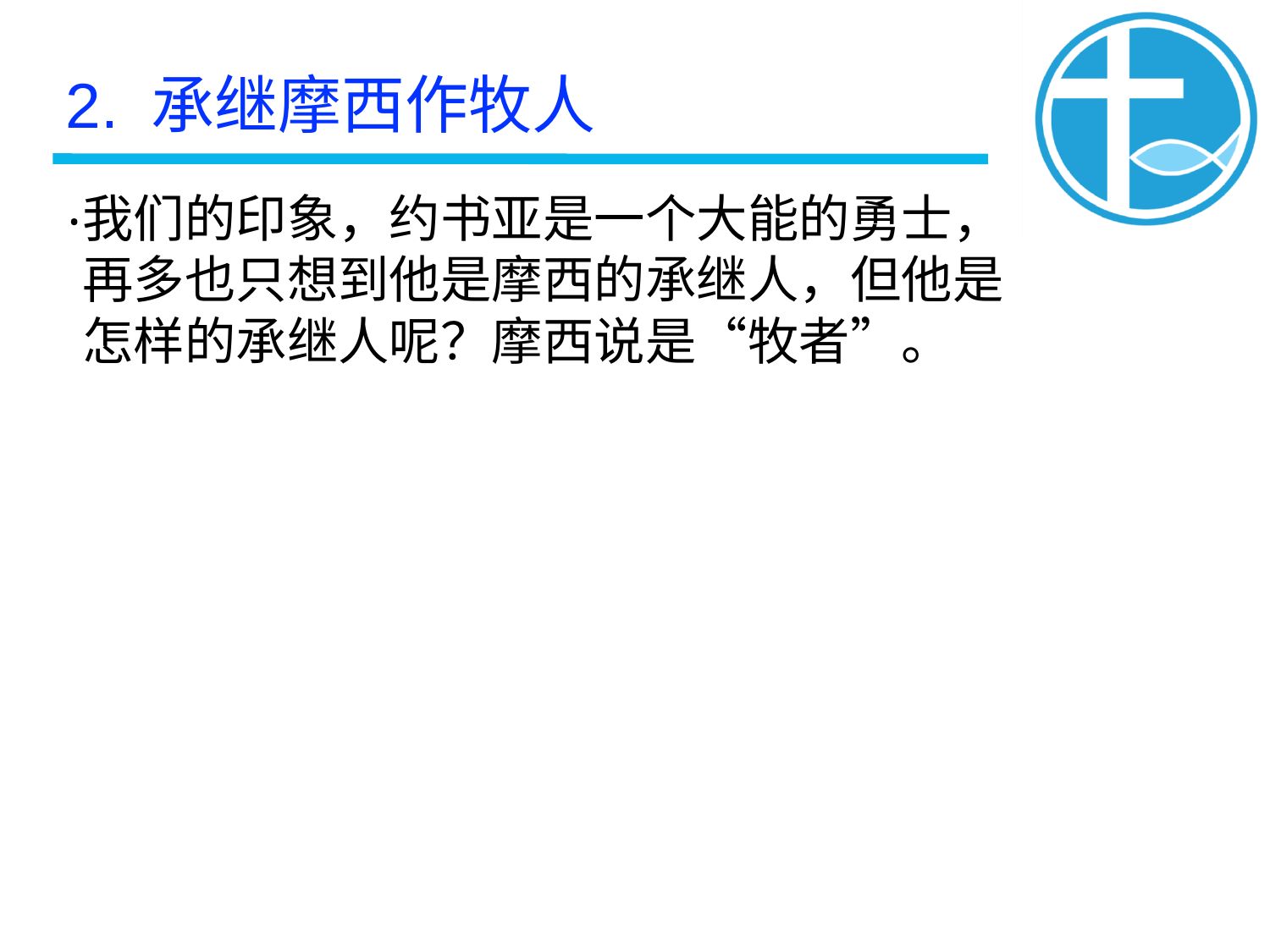

2. 承继摩西作牧人
我们的印象，约书亚是一个大能的勇士，再多也只想到他是摩西的承继人，但他是怎样的承继人呢？摩西说是“牧者”。